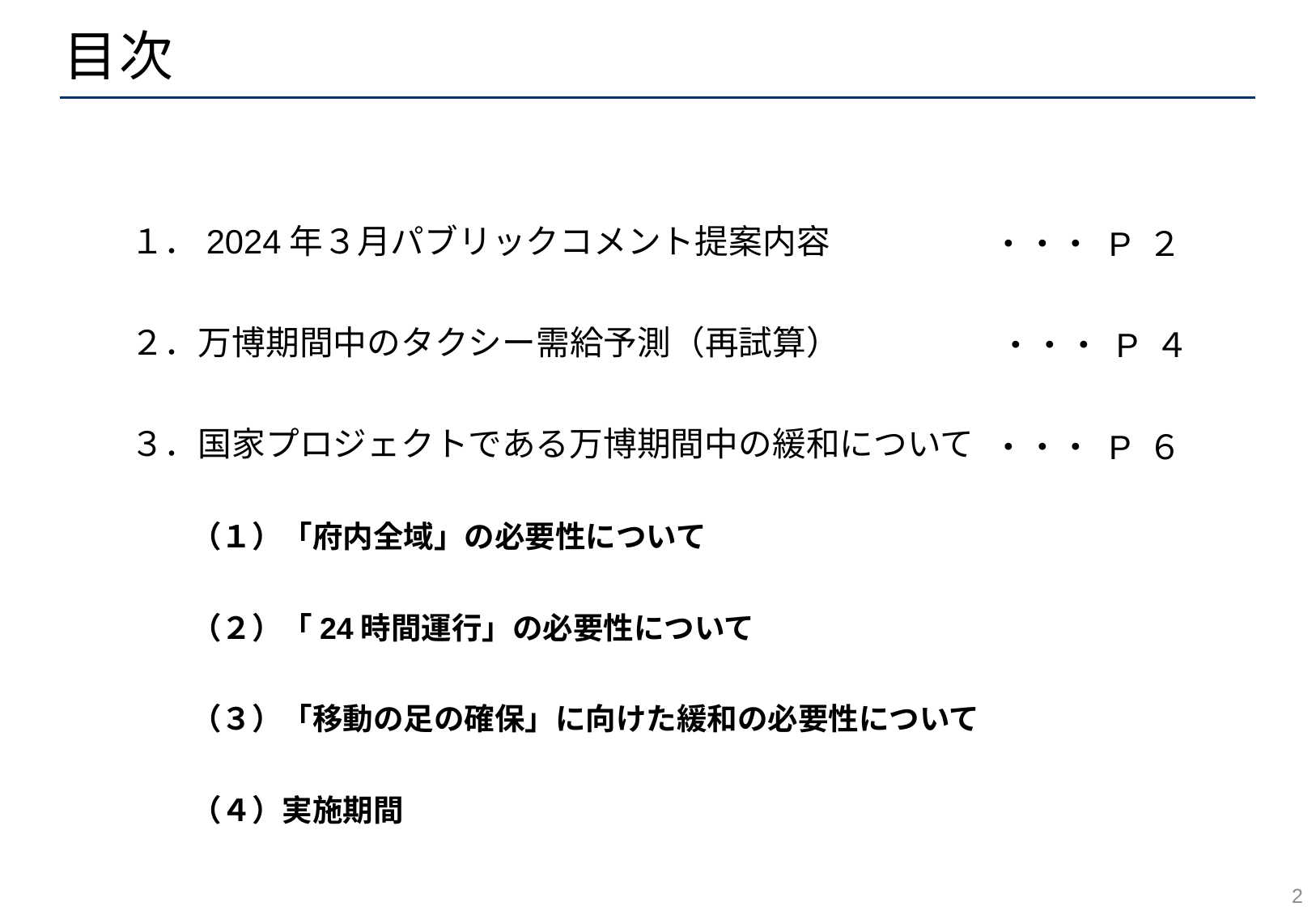

目次
１．2024年３月パブリックコメント提案内容
２．万博期間中のタクシー需給予測（再試算）
３．国家プロジェクトである万博期間中の緩和について
　　（１）「府内全域」の必要性について
　　（２）「24時間運行」の必要性について
　　（３）「移動の足の確保」に向けた緩和の必要性について
　　（４）実施期間
・・・ P ２
・・・ P ４
・・・ P ６

2